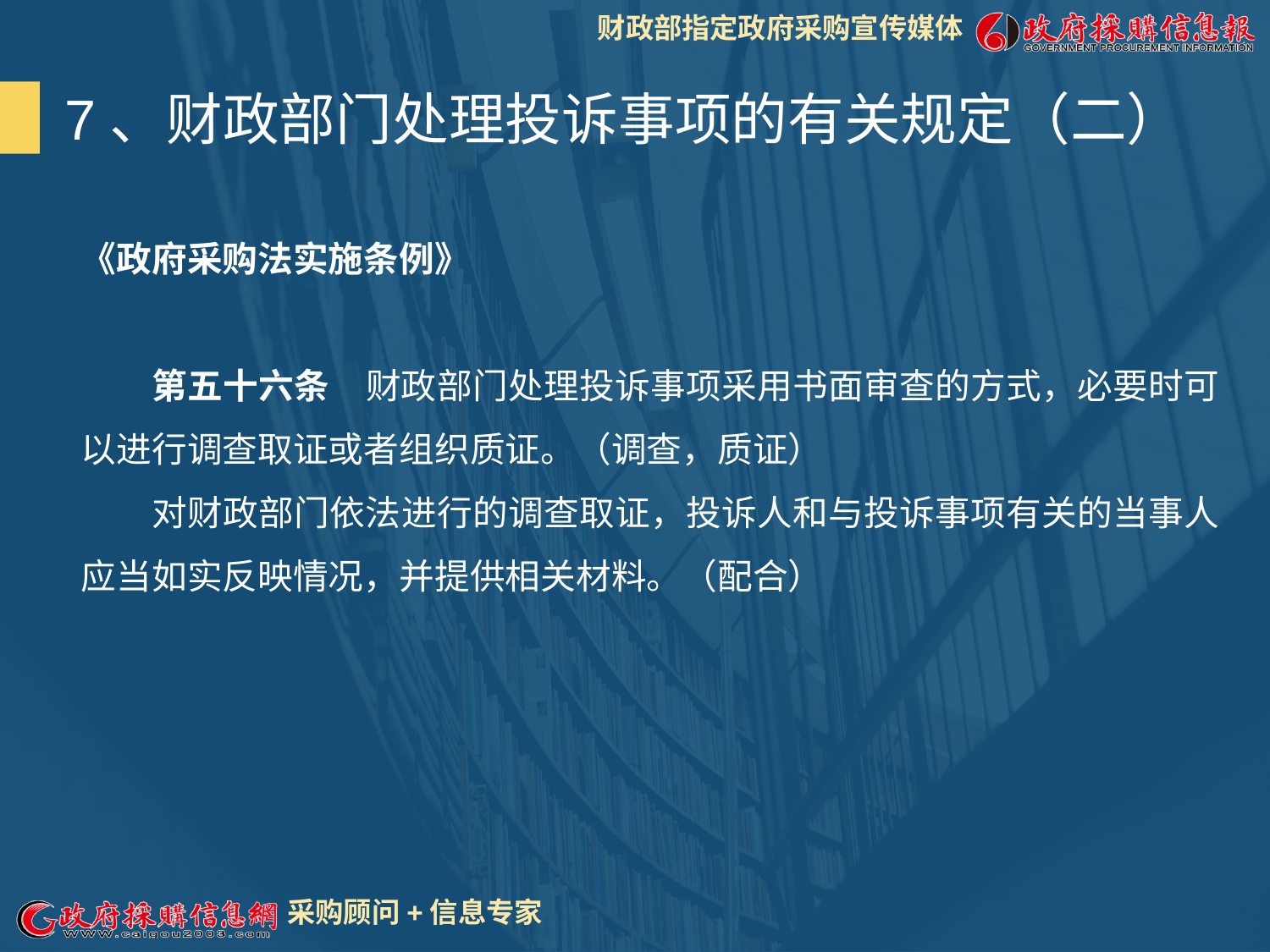

7、财政部门处理投诉事项的有关规定（二）
《政府采购法实施条例》

　　第五十六条　财政部门处理投诉事项采用书面审查的方式，必要时可以进行调查取证或者组织质证。（调查，质证）
　　对财政部门依法进行的调查取证，投诉人和与投诉事项有关的当事人应当如实反映情况，并提供相关材料。（配合）